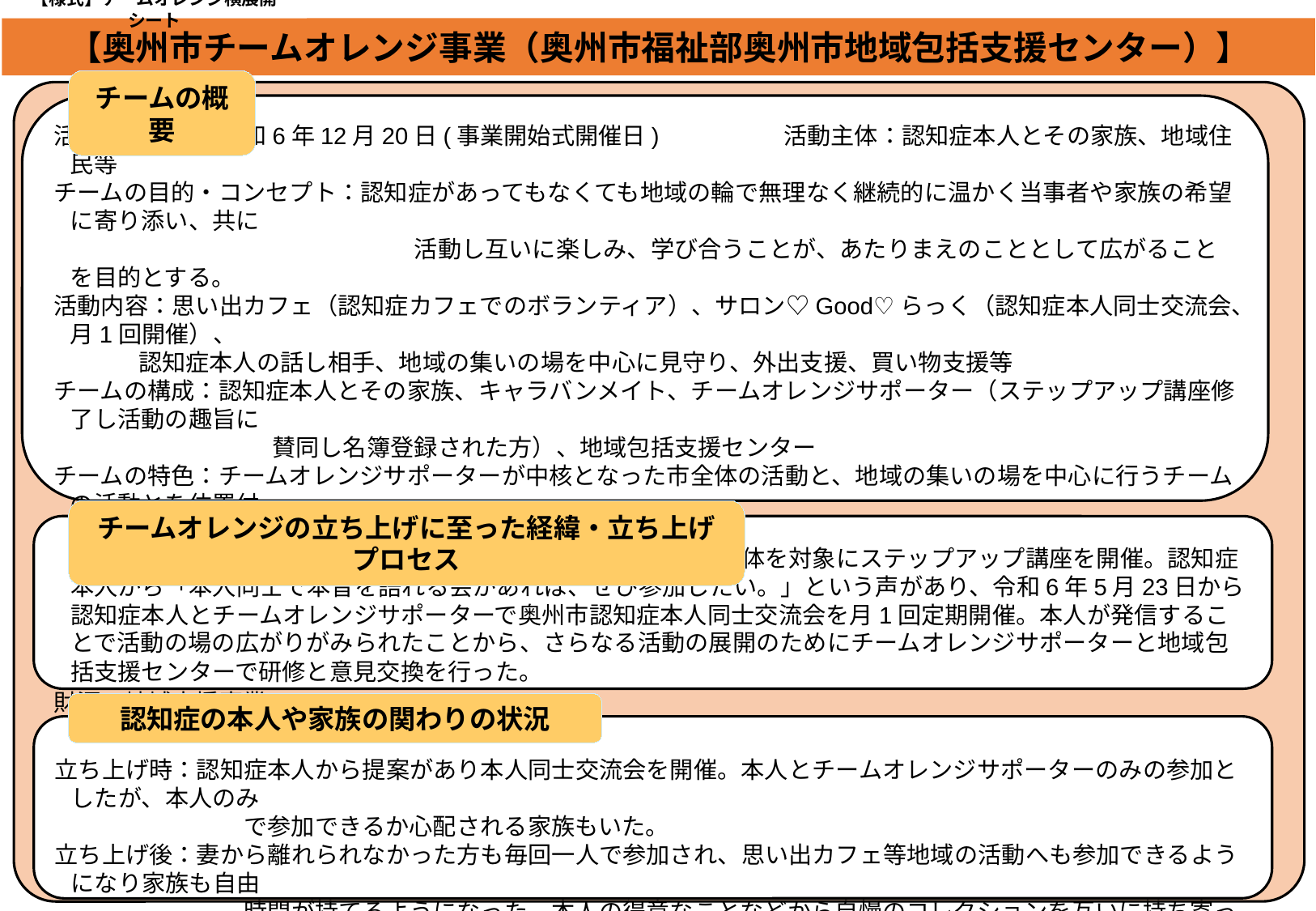

【様式】チームオレンジ横展開シート
【奥州市チームオレンジ事業（奥州市福祉部奥州市地域包括支援センター）】
チームの概要

活動開始時期：令和6年12月20日(事業開始式開催日)　　　　　活動主体：認知症本人とその家族、地域住民等
チームの目的・コンセプト：認知症があってもなくても地域の輪で無理なく継続的に温かく当事者や家族の希望に寄り添い、共に
　　　　　　　　　　　　　　 　活動し互いに楽しみ、学び合うことが、あたりまえのこととして広がることを目的とする。
活動内容：思い出カフェ（認知症カフェでのボランティア）、サロン♡Good♡らっく（認知症本人同士交流会、月1回開催）、
               認知症本人の話し相手、地域の集いの場を中心に見守り、外出支援、買い物支援等
チームの構成：認知症本人とその家族、キャラバンメイト、チームオレンジサポーター（ステップアップ講座修了し活動の趣旨に
　　　　　　　　　 賛同し名簿登録された方）、地域包括支援センター
チームの特色：チームオレンジサポーターが中核となった市全体の活動と、地域の集いの場を中心に行うチームの活動とを位置付
　　　　　　　　　けている。地域包括支援センターが認知症の本人・家族のニーズを把握し、支援をコーディネートする。
中心人物・連携機関等：地域包括支援センター
行政の役割：医療、介護、生活関連企業、ボランティア団体、行政機関等の連携（奥州市認知症になっても安心まちづくり連
　　　　　　　　　絡会）
財源：地域支援事業
チームオレンジの立ち上げに至った経緯・立ち上げプロセス

　　令和5年度から地域で認知症サポーター養成講座受講した団体を対象にステップアップ講座を開催。認知症本人から「本人同士で本音を語れる会があれば、ぜひ参加したい。」という声があり、令和6年5月23日から認知症本人とチームオレンジサポーターで奥州市認知症本人同士交流会を月1回定期開催。本人が発信することで活動の場の広がりがみられたことから、さらなる活動の展開のためにチームオレンジサポーターと地域包括支援センターで研修と意見交換を行った。
認知症の本人や家族の関わりの状況

立ち上げ時：認知症本人から提案があり本人同士交流会を開催。本人とチームオレンジサポーターのみの参加としたが、本人のみ
　　　　　　　　で参加できるか心配される家族もいた。
立ち上げ後：妻から離れられなかった方も毎回一人で参加され、思い出カフェ等地域の活動へも参加できるようになり家族も自由
　　　　　　　　時間が持てるようになった。本人の得意なことなどから自慢のコレクションを互いに持ち寄ったり、司会も行うなどそれぞ
　　　　　　　　れ役割を持って楽しまれている。